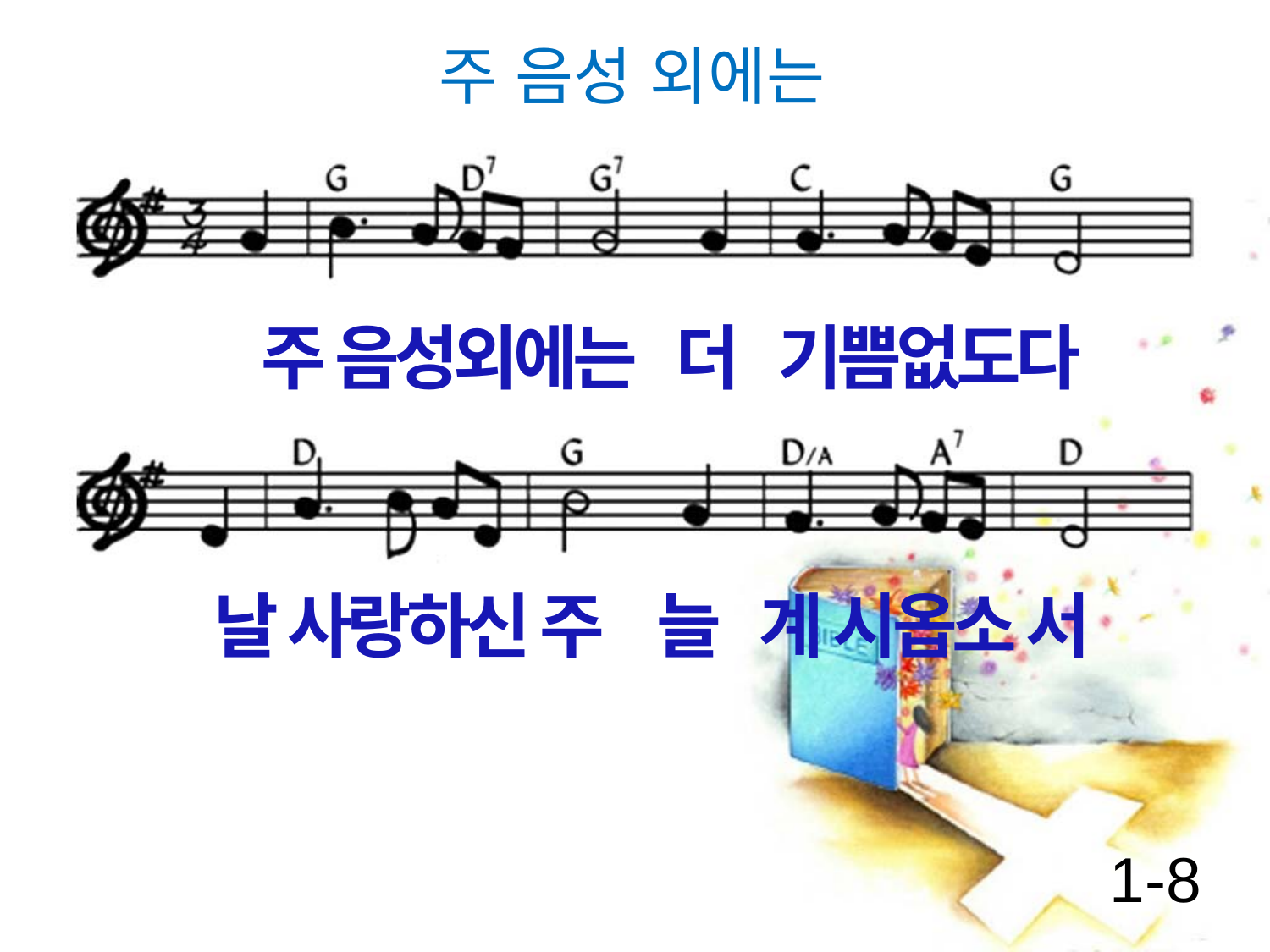

주 음성 외에는
주 음성외에는   더   기쁨없도다
날 사랑하신 주    늘   계 시옵소 서
1-8